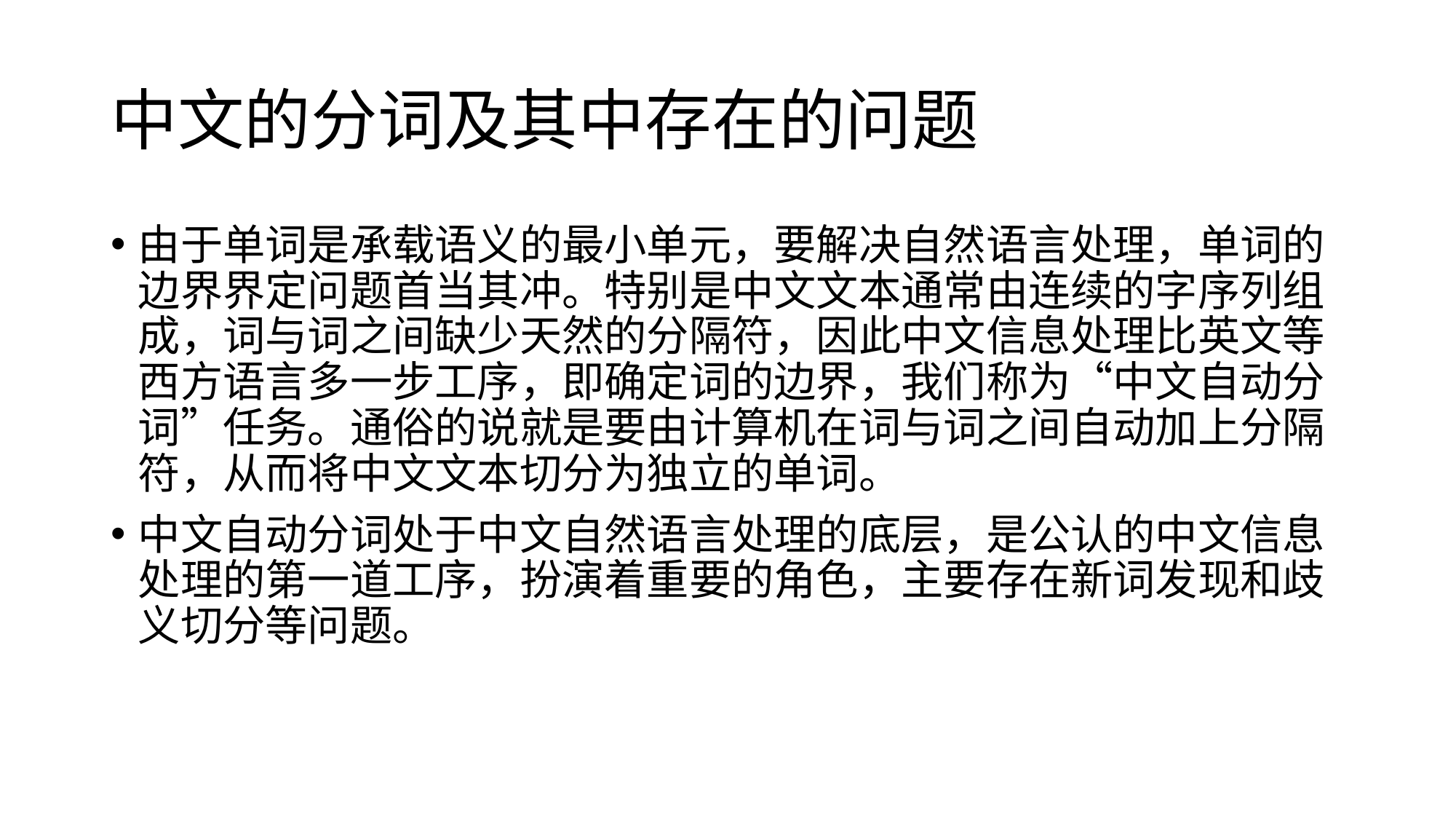

# 中文的分词及其中存在的问题
由于单词是承载语义的最小单元，要解决自然语言处理，单词的边界界定问题首当其冲。特别是中文文本通常由连续的字序列组成，词与词之间缺少天然的分隔符，因此中文信息处理比英文等西方语言多一步工序，即确定词的边界，我们称为“中文自动分词”任务。通俗的说就是要由计算机在词与词之间自动加上分隔符，从而将中文文本切分为独立的单词。
中文自动分词处于中文自然语言处理的底层，是公认的中文信息处理的第一道工序，扮演着重要的角色，主要存在新词发现和歧义切分等问题。